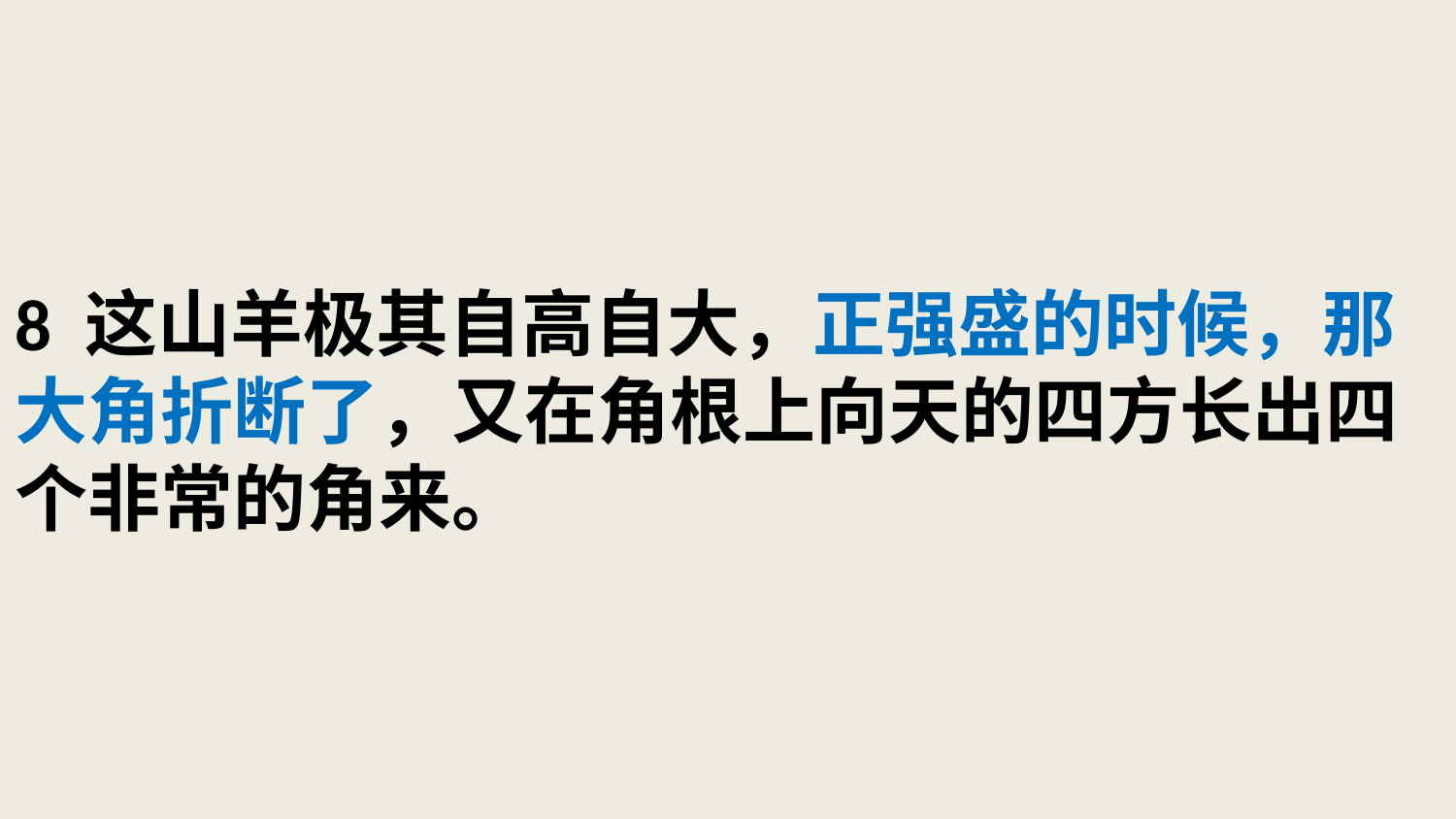

# 8 这山羊极其自高自大，正强盛的时候，那大角折断了，又在角根上向天的四方长出四个非常的角来。